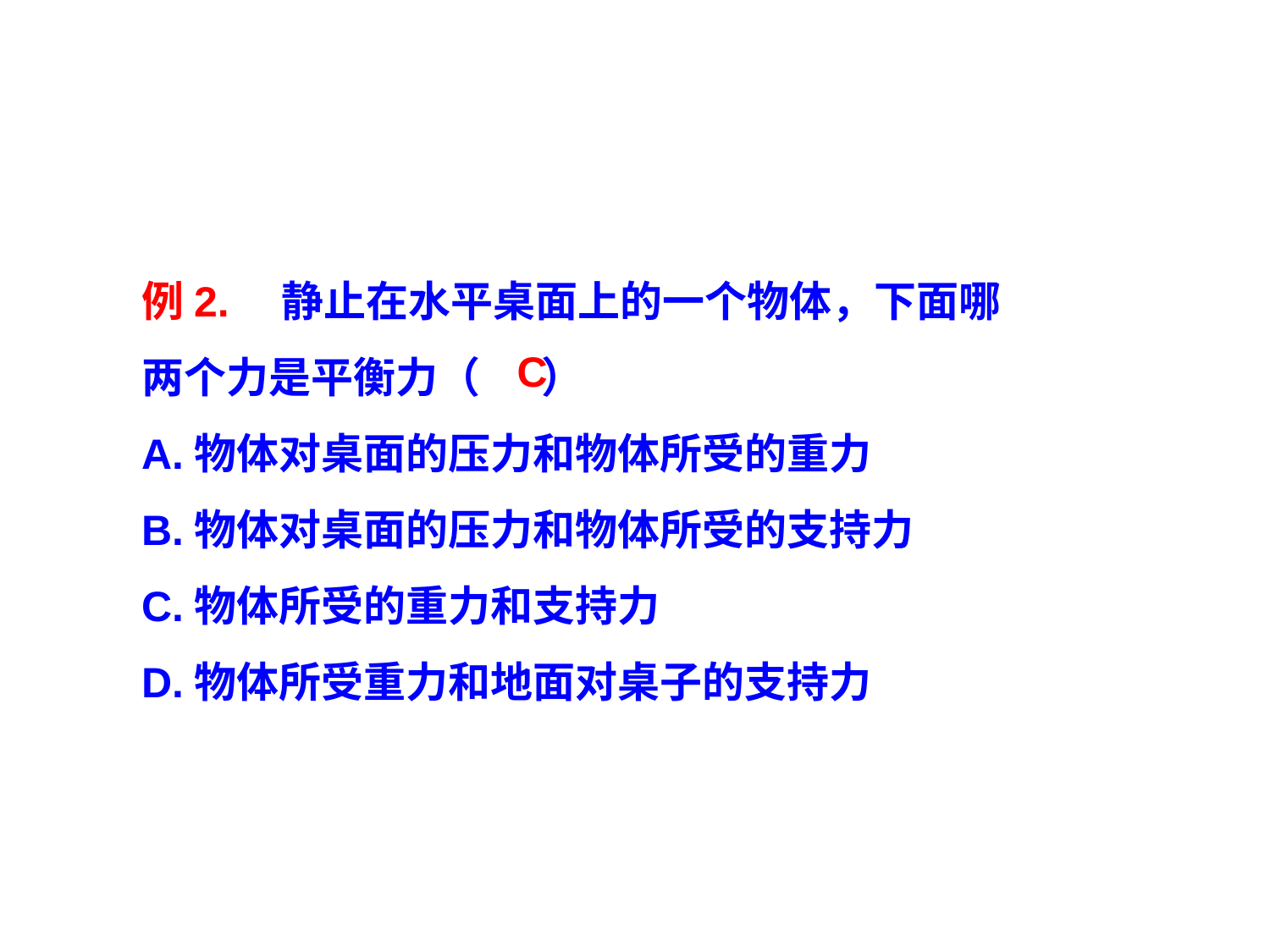

例2.　静止在水平桌面上的一个物体，下面哪
两个力是平衡力（　  ）
A.物体对桌面的压力和物体所受的重力
B.物体对桌面的压力和物体所受的支持力
C.物体所受的重力和支持力
D.物体所受重力和地面对桌子的支持力
C